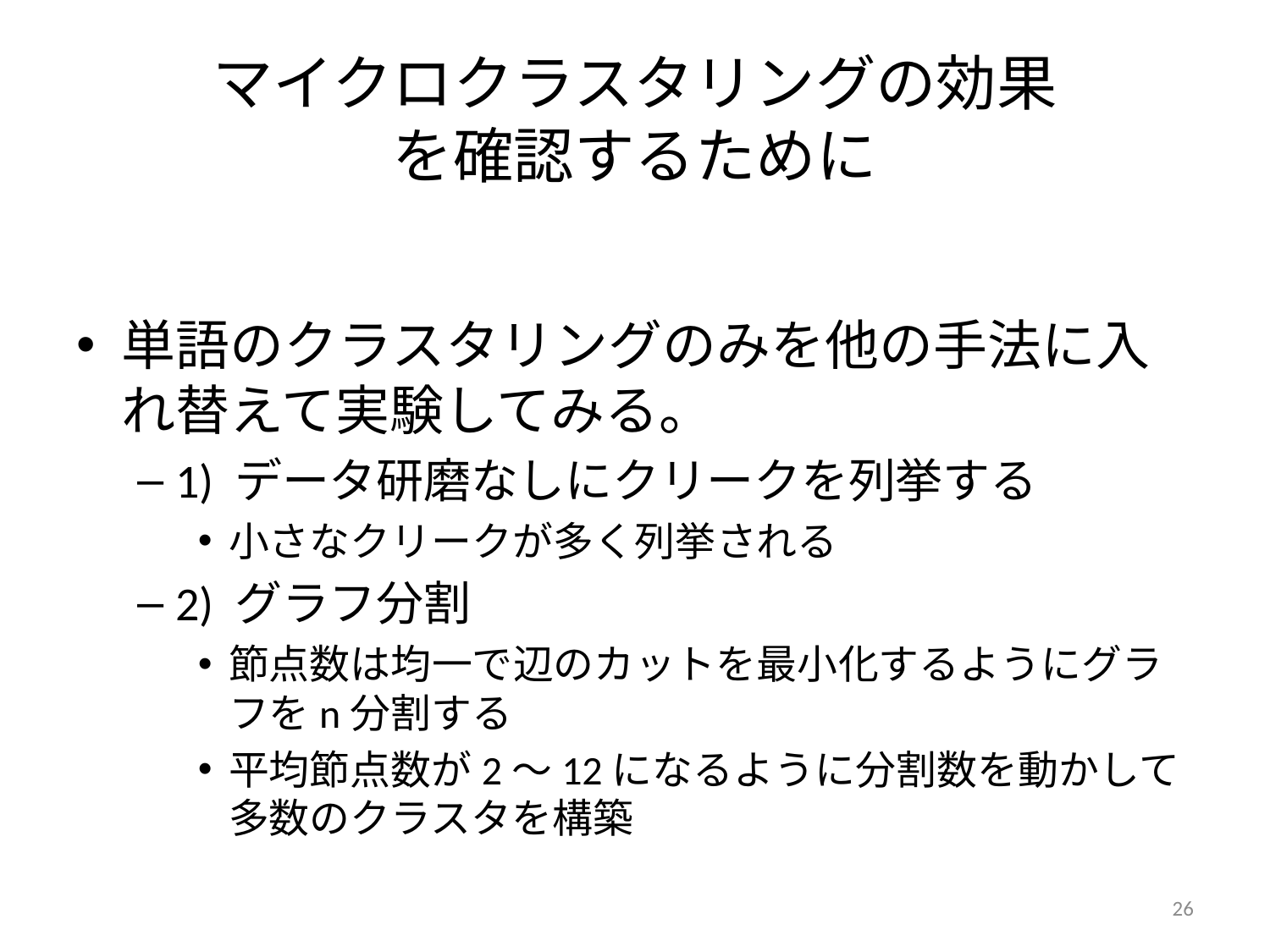

# マイクロクラスタリングの効果 を確認するために
単語のクラスタリングのみを他の手法に入れ替えて実験してみる。
1) データ研磨なしにクリークを列挙する
小さなクリークが多く列挙される
2) グラフ分割
節点数は均一で辺のカットを最小化するようにグラフをn分割する
平均節点数が2〜12になるように分割数を動かして多数のクラスタを構築
26